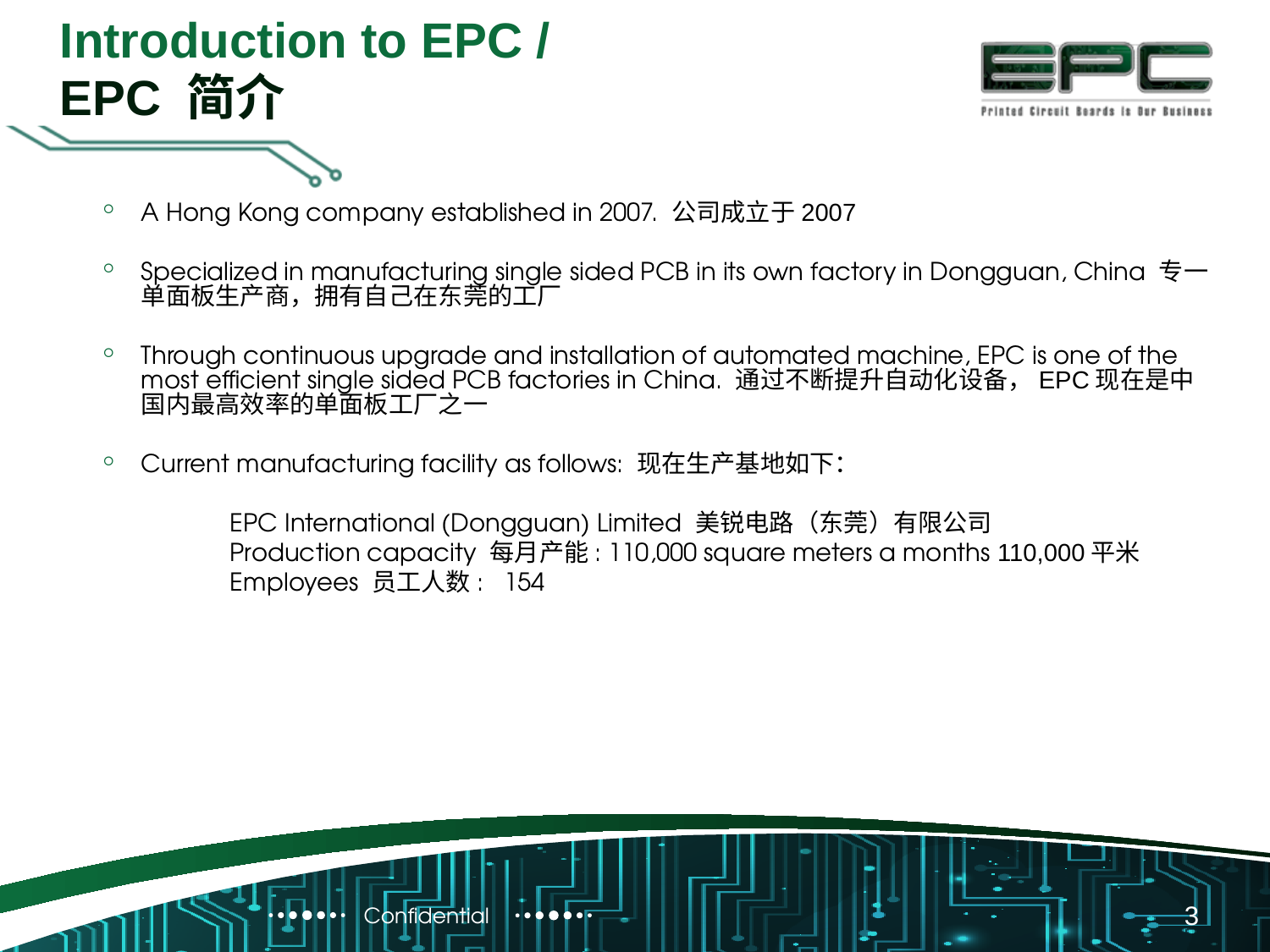

Introduction to EPC /
EPC 简介
A Hong Kong company established in 2007. 公司成立于2007

Specialized in manufacturing single sided PCB in its own factory in Dongguan, China 专一单面板生产商，拥有自己在东莞的工厂

Through continuous upgrade and installation of automated machine, EPC is one of the most efficient single sided PCB factories in China. 通过不断提升自动化设备，EPC现在是中国内最高效率的单面板工厂之一

Current manufacturing facility as follows: 现在生产基地如下：

	EPC International (Dongguan) Limited 美锐电路（东莞）有限公司
	Production capacity 每月产能: 110,000 square meters a months 110,000平米
	Employees 员工人数:   154